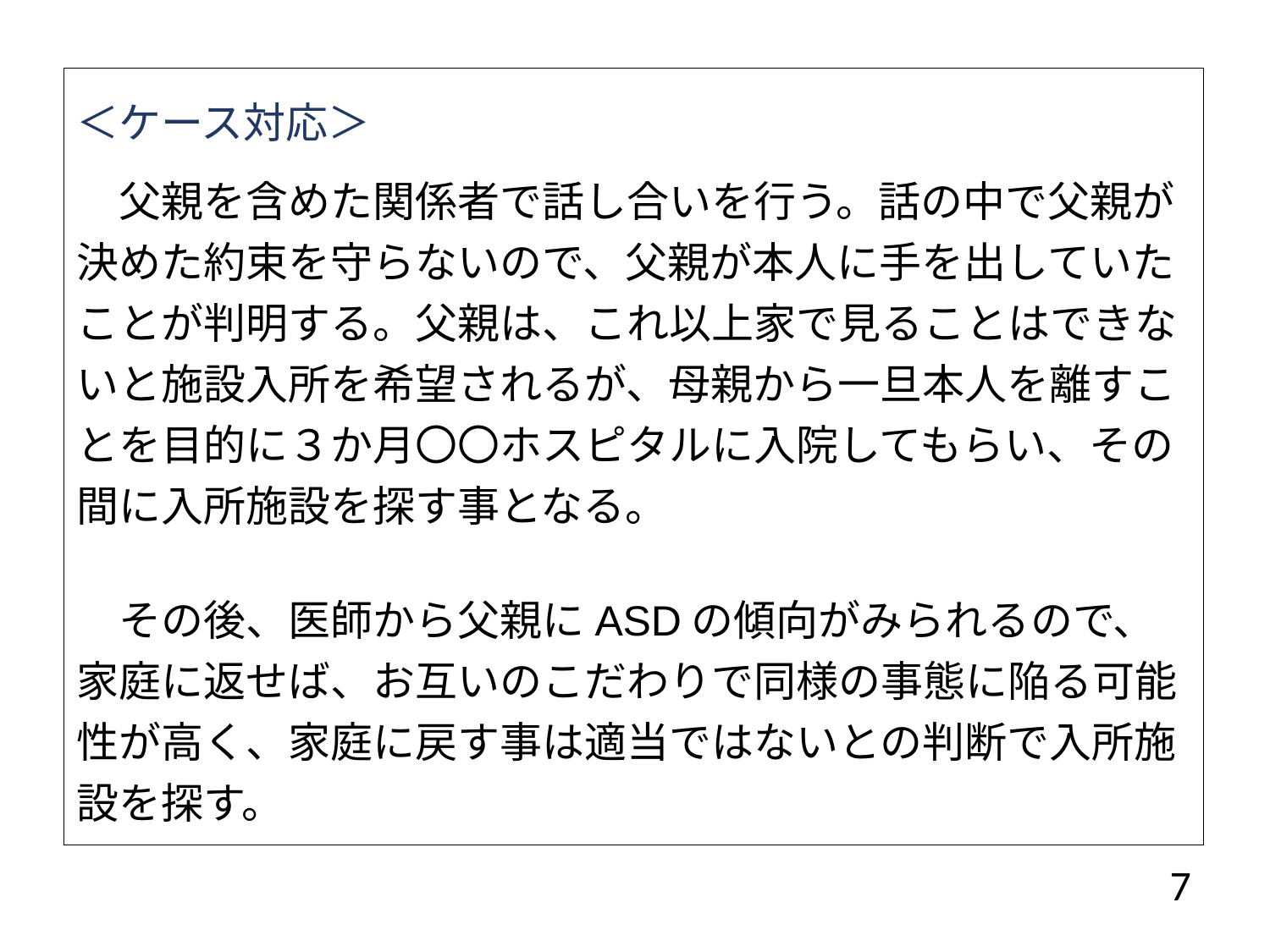

＜ケース対応＞
　父親を含めた関係者で話し合いを行う。話の中で父親が決めた約束を守らないので、父親が本人に手を出していたことが判明する。父親は、これ以上家で見ることはできないと施設入所を希望されるが、母親から一旦本人を離すことを目的に３か月〇〇ホスピタルに入院してもらい、その間に入所施設を探す事となる。

　その後、医師から父親にASDの傾向がみられるので、家庭に返せば、お互いのこだわりで同様の事態に陥る可能性が高く、家庭に戻す事は適当ではないとの判断で入所施設を探す。
7